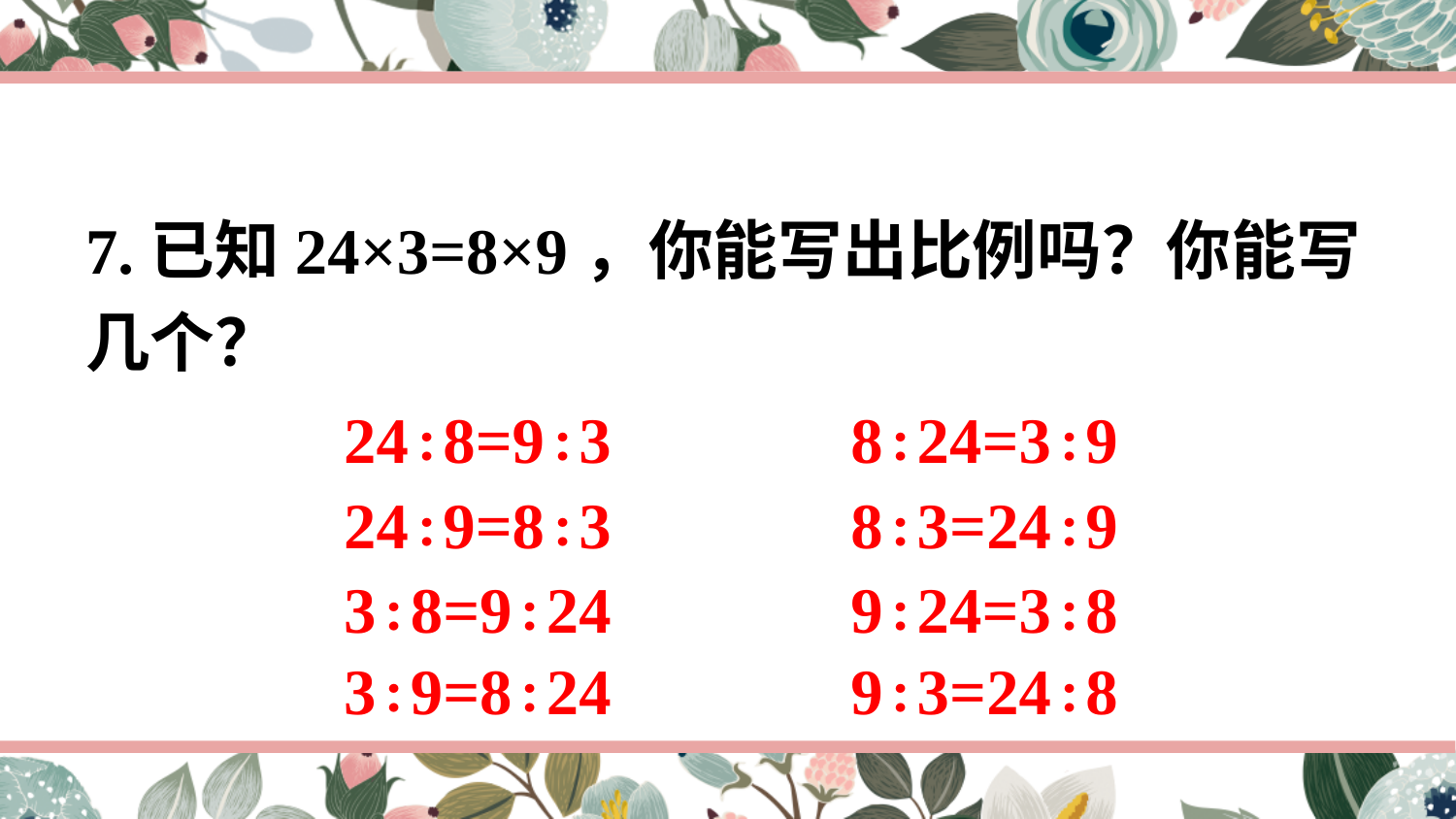

7.已知24×3=8×9，你能写出比例吗？你能写几个？
24∶8=9∶3
8∶24=3∶9
24∶9=8∶3
8∶3=24∶9
3∶8=9∶24
9∶24=3∶8
3∶9=8∶24
9∶3=24∶8